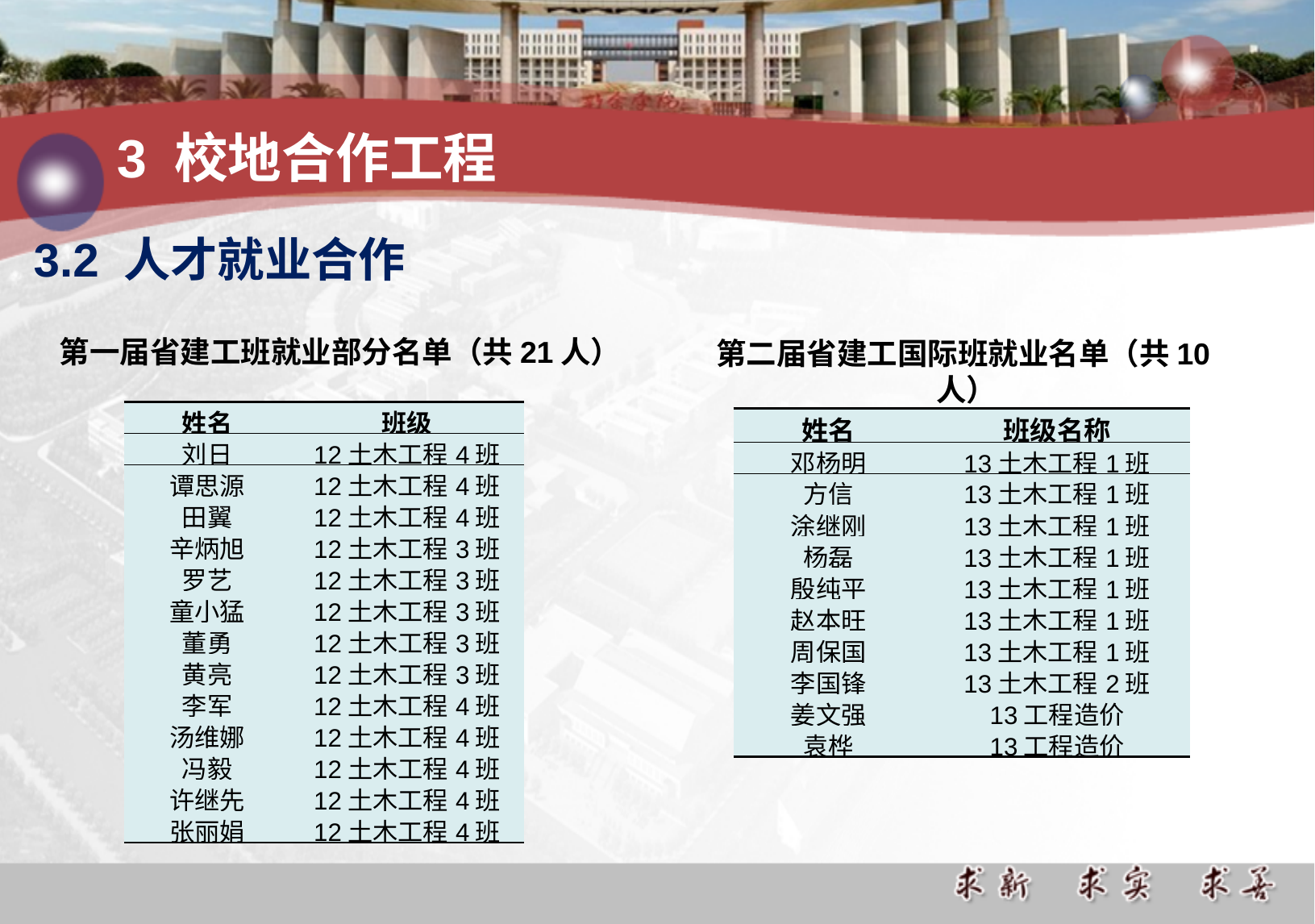

3 校地合作工程
3.2 人才就业合作

第一届省建工班就业部分名单（共21人）
第二届省建工国际班就业名单（共10人）

| 姓名 | 班级 |
| --- | --- |
| 刘日 | 12土木工程4班 |
| 谭思源 | 12土木工程4班 |
| 田翼 | 12土木工程4班 |
| 辛炳旭 | 12土木工程3班 |
| 罗艺 | 12土木工程3班 |
| 童小猛 | 12土木工程3班 |
| 董勇 | 12土木工程3班 |
| 黄亮 | 12土木工程3班 |
| 李军 | 12土木工程4班 |
| 汤维娜 | 12土木工程4班 |
| 冯毅 | 12土木工程4班 |
| 许继先 | 12土木工程4班 |
| 张丽娟 | 12土木工程4班 |
| 姓名 | 班级名称 |
| --- | --- |
| 邓杨明 | 13土木工程1班 |
| 方信 | 13土木工程1班 |
| 涂继刚 | 13土木工程1班 |
| 杨磊 | 13土木工程1班 |
| 殷纯平 | 13土木工程1班 |
| 赵本旺 | 13土木工程1班 |
| 周保国 | 13土木工程1班 |
| 李国锋 | 13土木工程2班 |
| 姜文强 | 13工程造价 |
| 袁桦 | 13工程造价 |